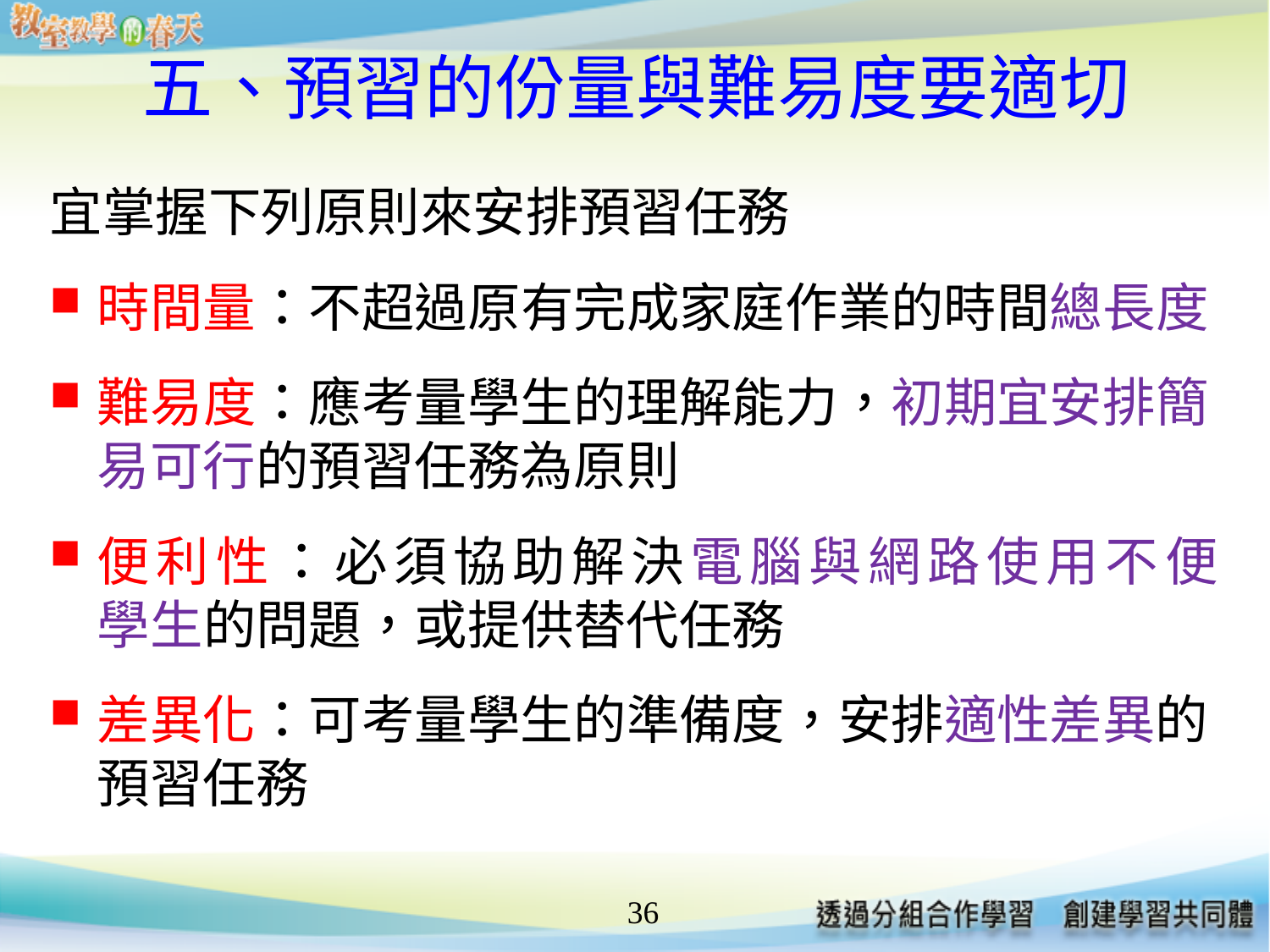

# 五、預習的份量與難易度要適切
宜掌握下列原則來安排預習任務
時間量：不超過原有完成家庭作業的時間總長度
難易度：應考量學生的理解能力，初期宜安排簡易可行的預習任務為原則
便利性：必須協助解決電腦與網路使用不便
學生的問題，或提供替代任務
差異化：可考量學生的準備度，安排適性差異的預習任務
36